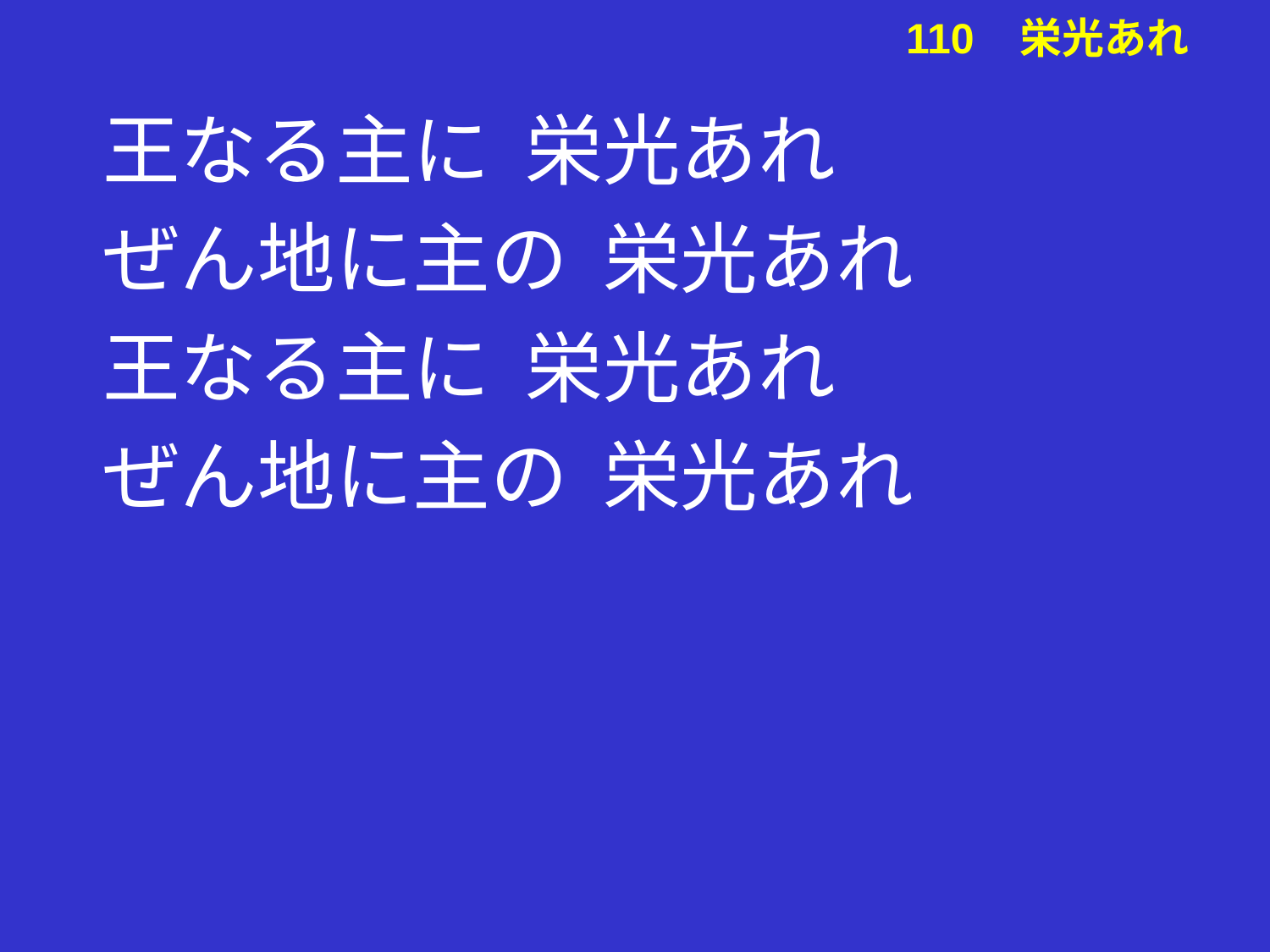

# 王なる主に  栄光あれ
ぜん地に主の  栄光あれ
王なる主に  栄光あれ
ぜん地に主の  栄光あれ
110   栄光あれ